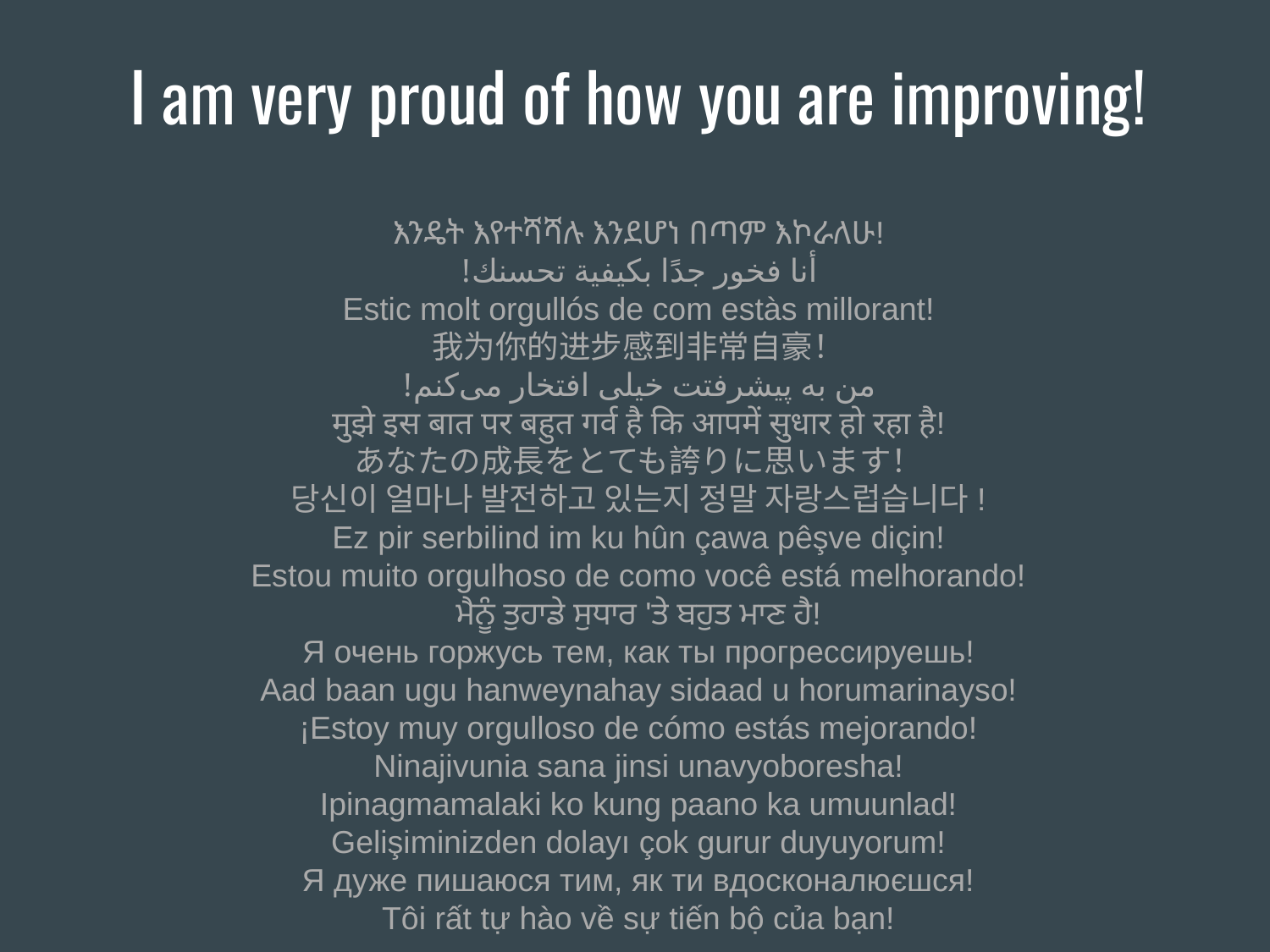

I am very proud of how you are improving!
እንዴት እየተሻሻሉ እንደሆነ በጣም እኮራለሁ!
أنا فخور جدًا بكيفية تحسنك!
Estic molt orgullós de com estàs millorant!
我为你的进步感到非常自豪！
من به پیشرفتت خیلی افتخار می‌کنم!
मुझे इस बात पर बहुत गर्व है कि आपमें सुधार हो रहा है!
あなたの成長をとても誇りに思います！
당신이 얼마나 발전하고 있는지 정말 자랑스럽습니다!
Ez pir serbilind im ku hûn çawa pêşve diçin!
Estou muito orgulhoso de como você está melhorando!
ਮੈਨੂੰ ਤੁਹਾਡੇ ਸੁਧਾਰ 'ਤੇ ਬਹੁਤ ਮਾਣ ਹੈ!
Я очень горжусь тем, как ты прогрессируешь!
Aad baan ugu hanweynahay sidaad u horumarinayso!
¡Estoy muy orgulloso de cómo estás mejorando!
Ninajivunia sana jinsi unavyoboresha!
Ipinagmamalaki ko kung paano ka umuunlad!
Gelişiminizden dolayı çok gurur duyuyorum!
Я дуже пишаюся тим, як ти вдосконалюєшся!
Tôi rất tự hào về sự tiến bộ của bạn!